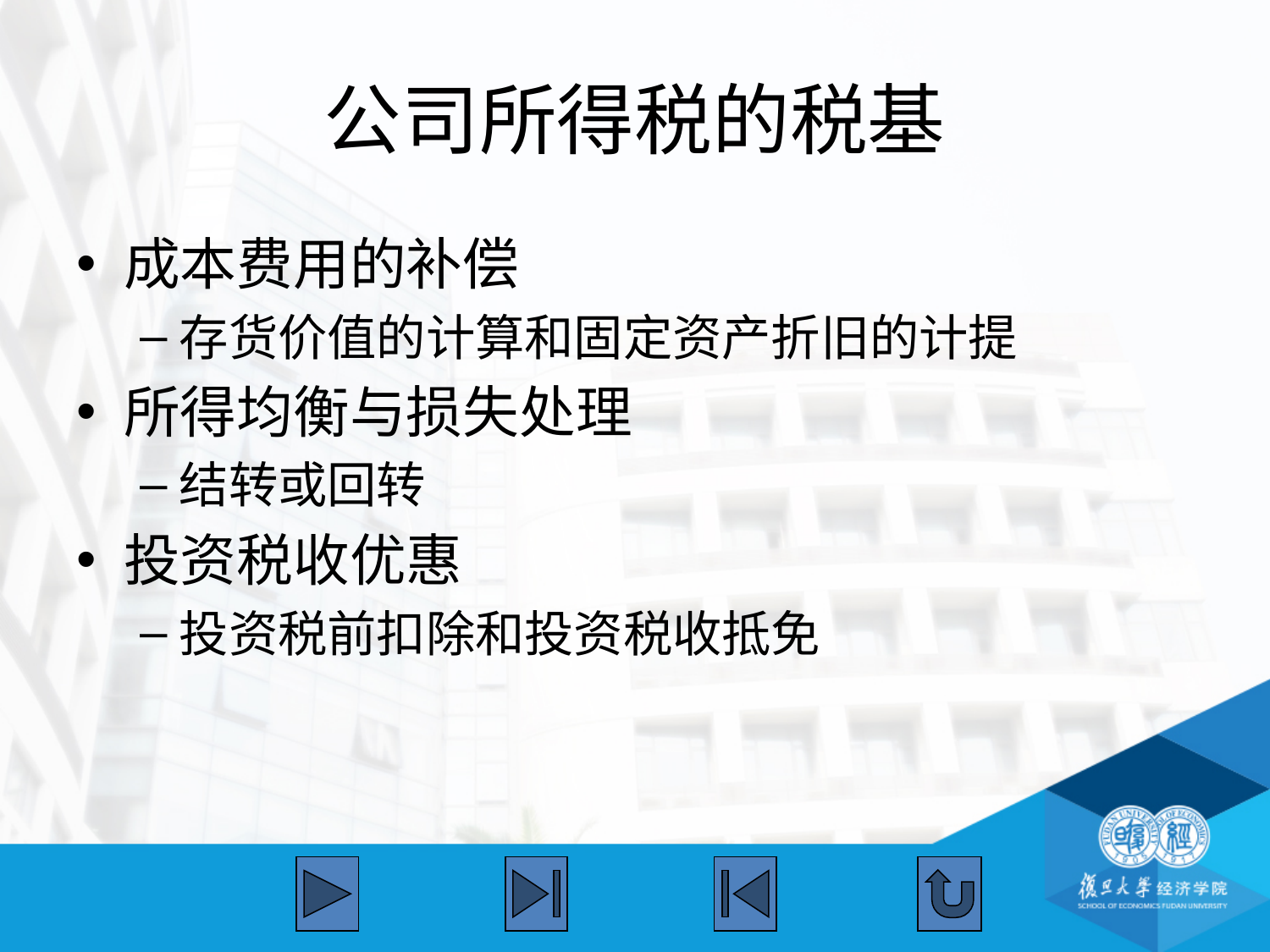

# 公司所得税的税基
成本费用的补偿
存货价值的计算和固定资产折旧的计提
所得均衡与损失处理
结转或回转
投资税收优惠
投资税前扣除和投资税收抵免